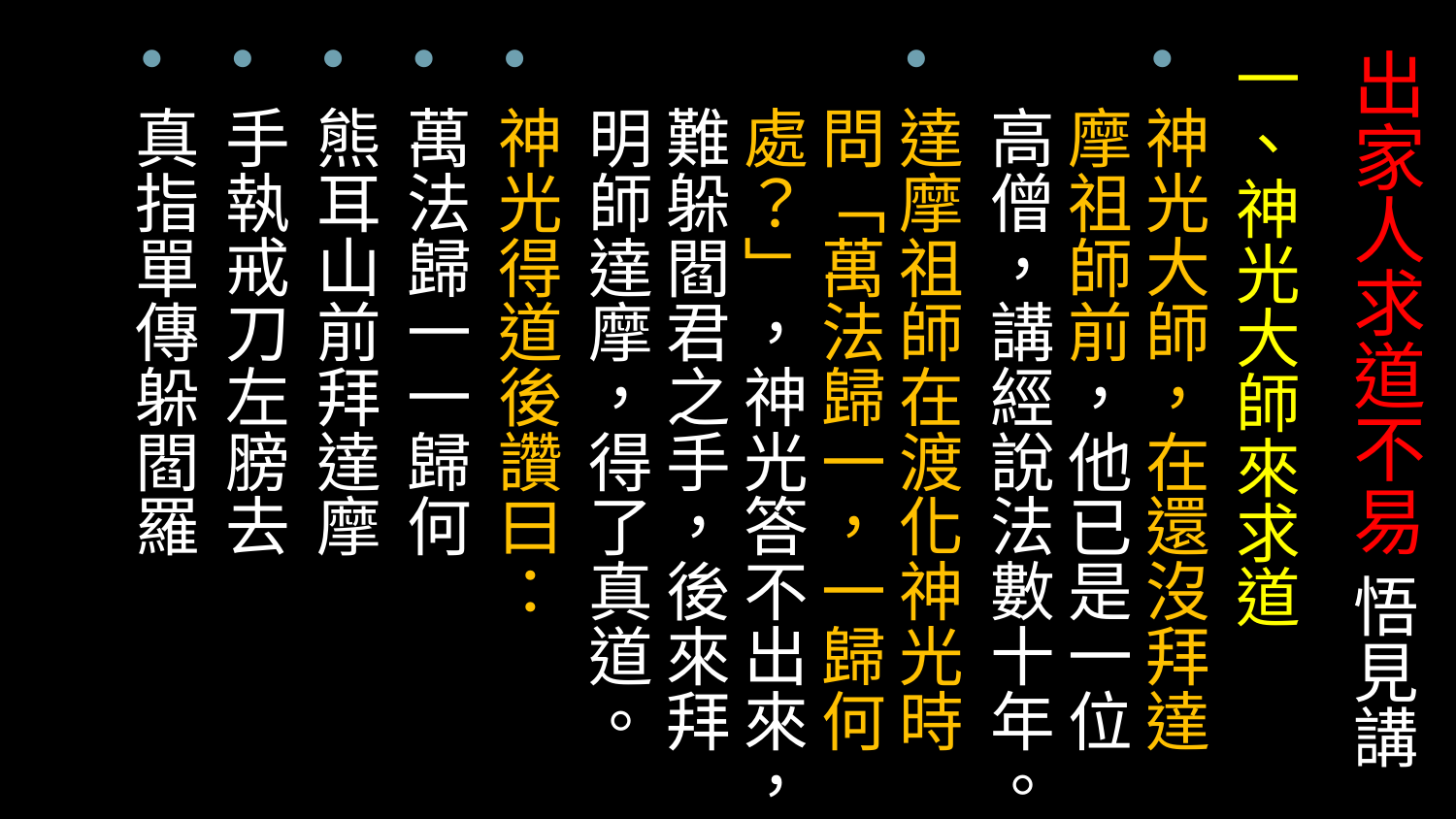

# 出家人求道不易 悟見講
一、神光大師來求道
神光大師，在還沒拜達摩祖師前，他已是一位高僧，講經說法數十年。
達摩祖師在渡化神光時問「萬法歸一，一歸何處？」，神光答不出來，難躲閻君之手，後來拜明師達摩，得了真道。
神光得道後讚曰：
萬法歸一一歸何
熊耳山前拜達摩
手執戒刀左膀去
真指單傳躲閻羅